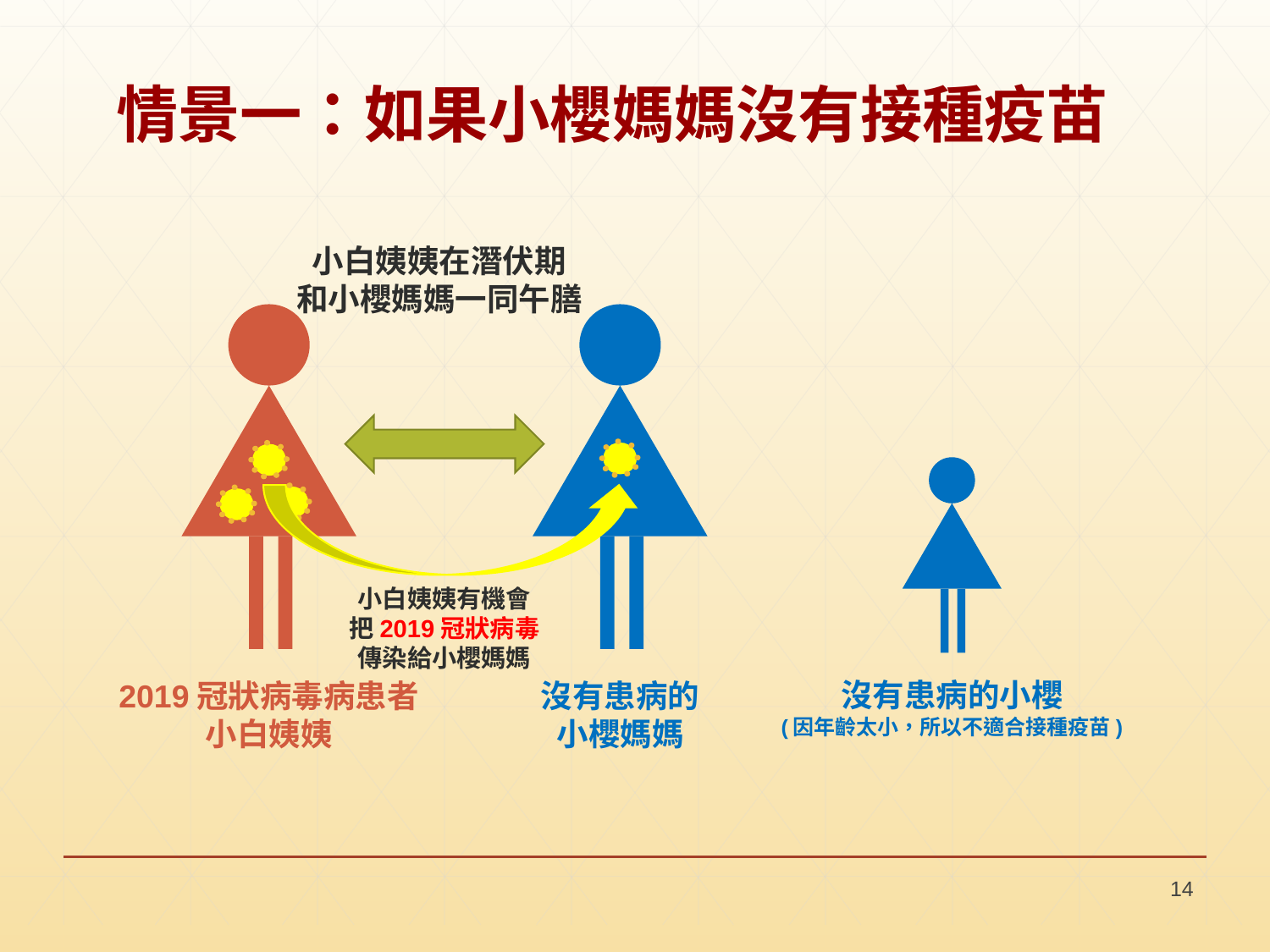

# 情景一：如果小櫻媽媽沒有接種疫苗
小白姨姨在潛伏期
和小櫻媽媽一同午膳

小白姨姨有機會
把2019冠狀病毒
傳染給小櫻媽媽

沒有患病的小櫻
(因年齡太小，所以不適合接種疫苗)
2019冠狀病毒病患者
小白姨姨
沒有患病的
小櫻媽媽
14